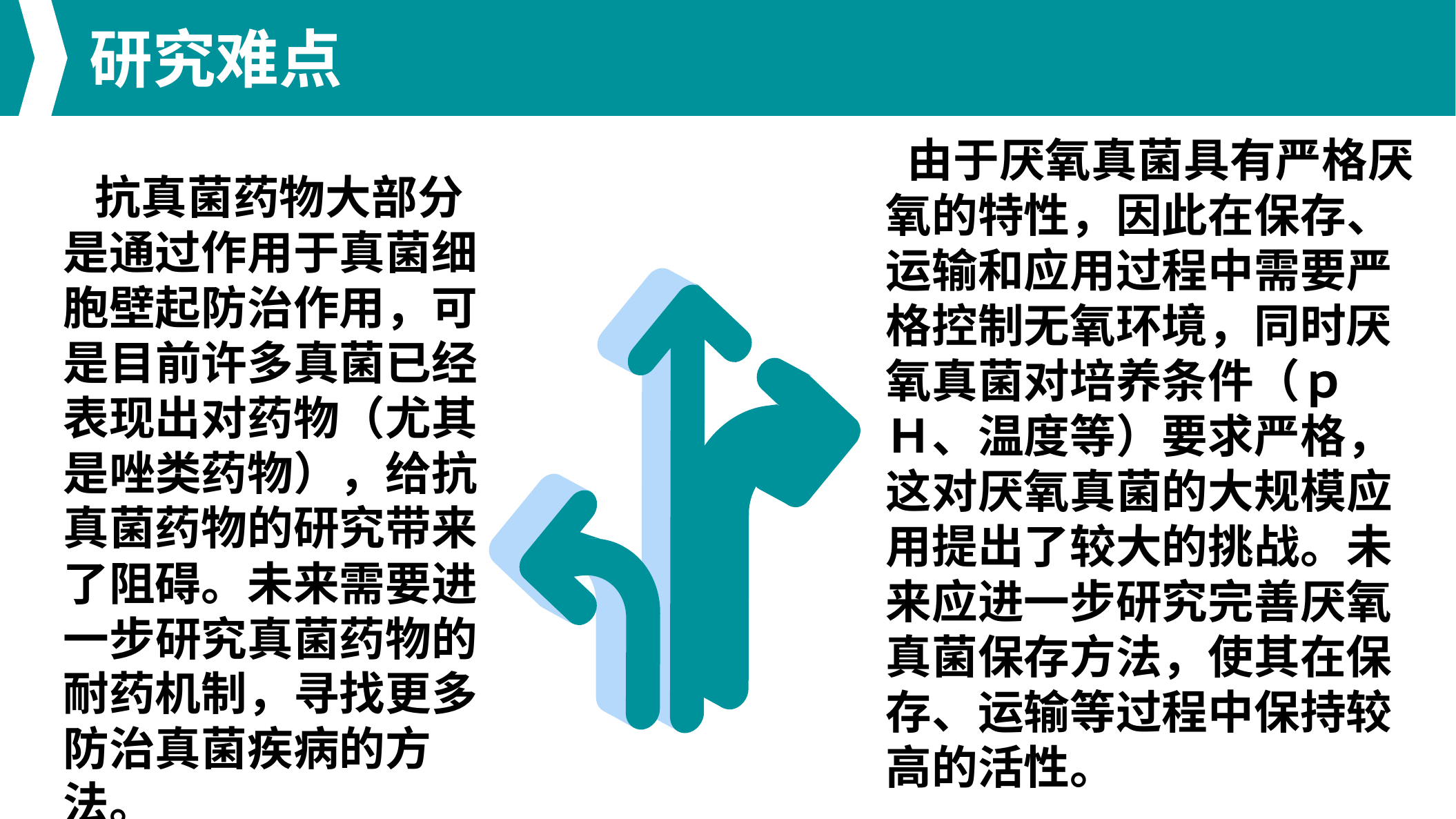

研究难点
 由于厌氧真菌具有严格厌氧的特性，因此在保存、运输和应用过程中需要严格控制无氧环境，同时厌氧真菌对培养条件（ｐＨ、温度等）要求严格，这对厌氧真菌的大规模应用提出了较大的挑战。未来应进一步研究完善厌氧真菌保存方法，使其在保存、运输等过程中保持较高的活性。
  抗真菌药物大部分是通过作用于真菌细胞壁起防治作用，可是目前许多真菌已经表现出对药物（尤其是唑类药物），给抗真菌药物的研究带来了阻碍。未来需要进一步研究真菌药物的耐药机制，寻找更多防治真菌疾病的方法。